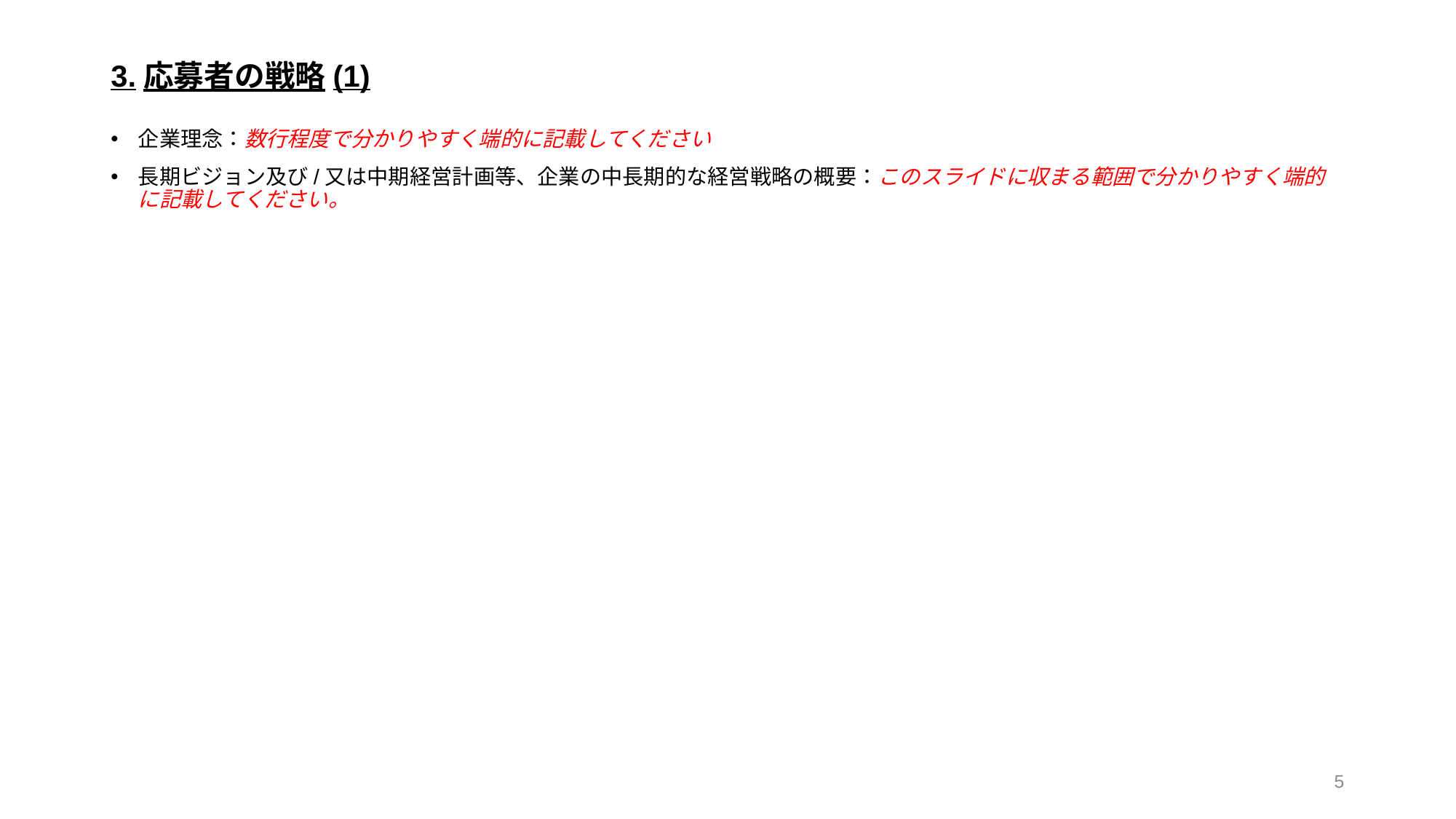

# 3.応募者の戦略(1)
企業理念：数行程度で分かりやすく端的に記載してください
長期ビジョン及び/又は中期経営計画等、企業の中長期的な経営戦略の概要：このスライドに収まる範囲で分かりやすく端的に記載してください。

5